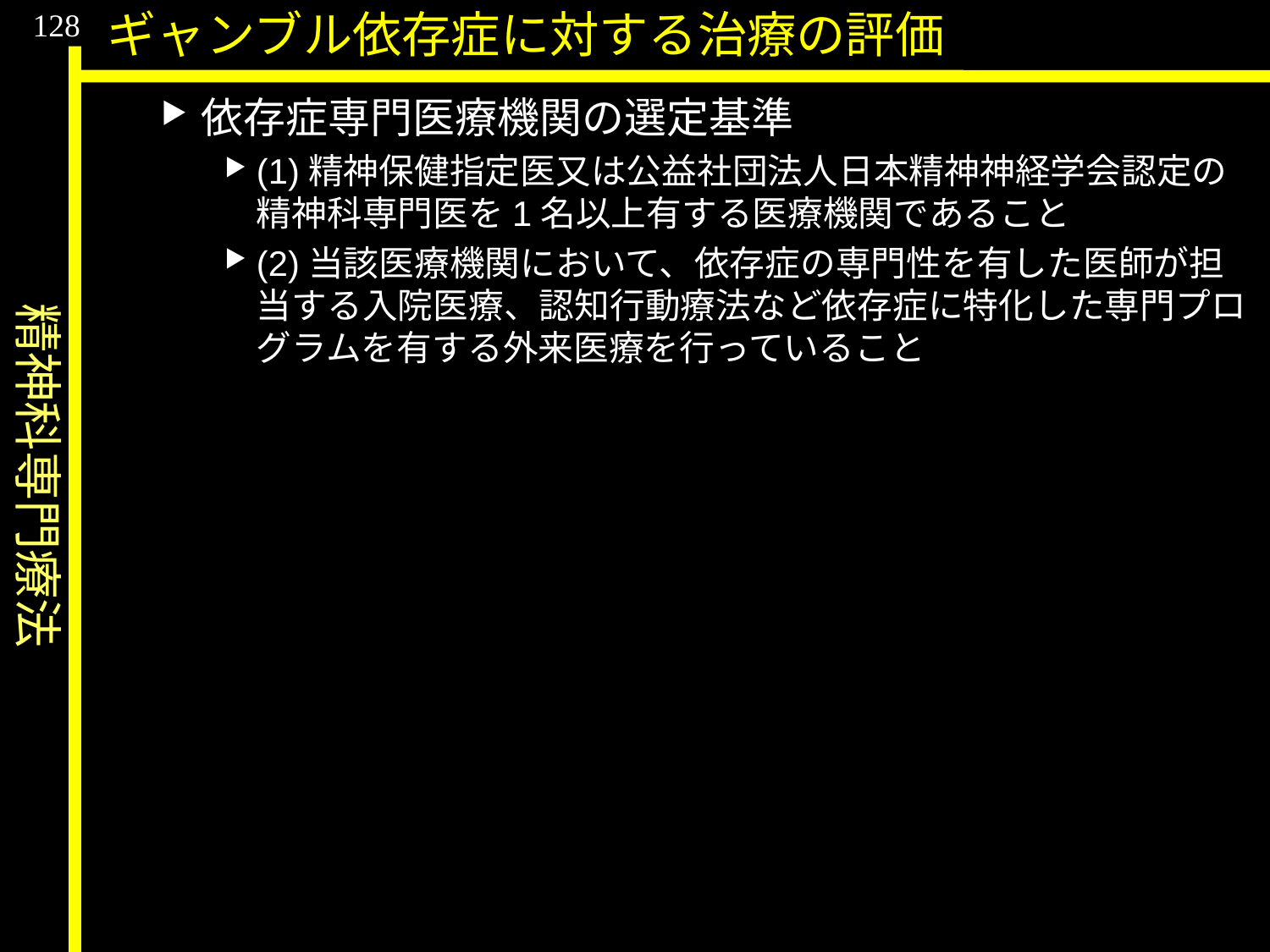

精神科専門療法
128
ギャンブル依存症に対する治療の評価

依存症専門医療機関の選定基準
(1)精神保健指定医又は公益社団法人日本精神神経学会認定の精神科専門医を1名以上有する医療機関であること
(2)当該医療機関において、依存症の専門性を有した医師が担当する入院医療、認知行動療法など依存症に特化した専門プログラムを有する外来医療を行っていること